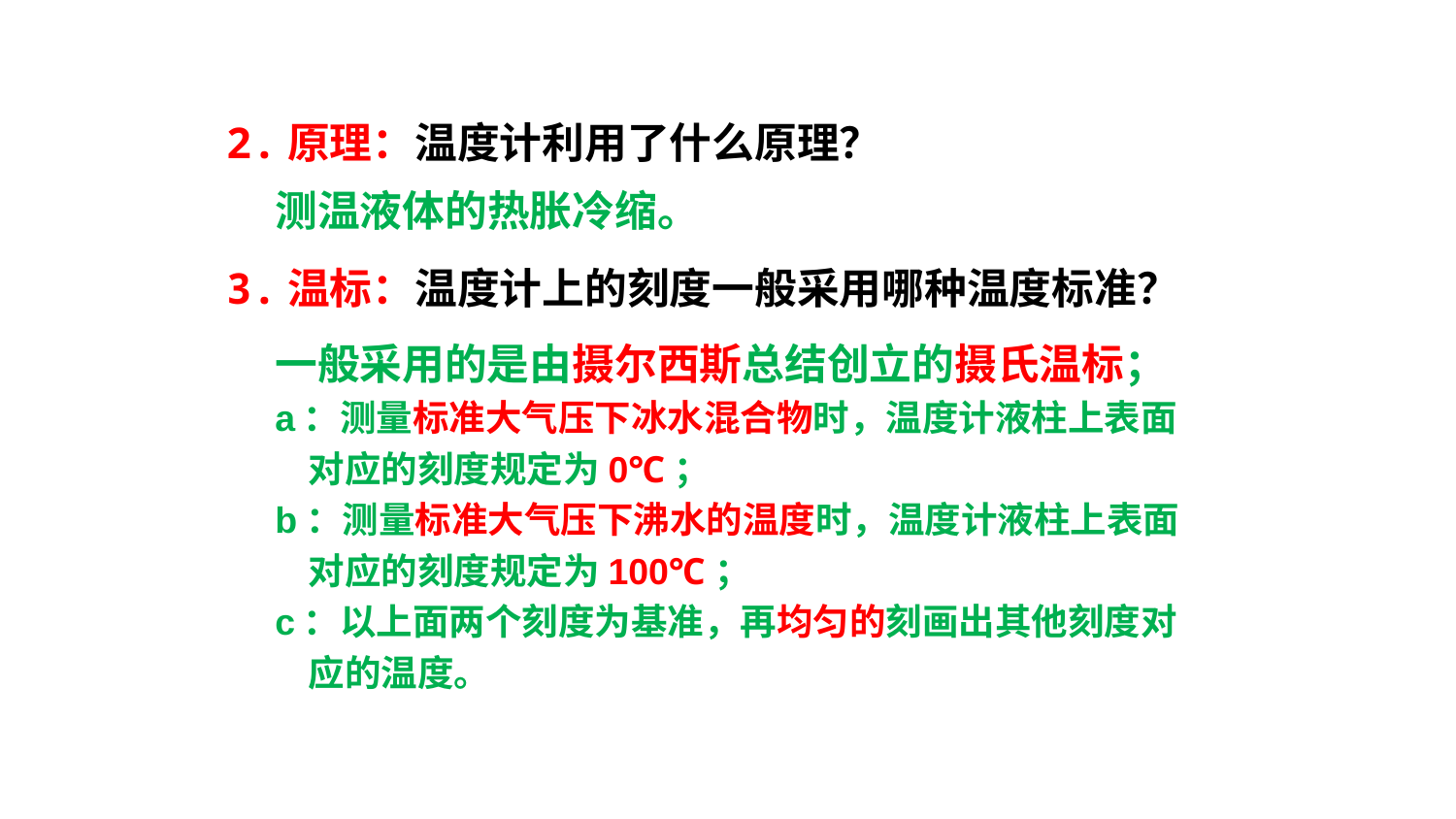

2.原理：温度计利用了什么原理？

测温液体的热胀冷缩。
3.温标：温度计上的刻度一般采用哪种温度标准？

一般采用的是由摄尔西斯总结创立的摄氏温标；
a：测量标准大气压下冰水混合物时，温度计液柱上表面
   对应的刻度规定为0℃；
b：测量标准大气压下沸水的温度时，温度计液柱上表面
   对应的刻度规定为100℃；
c：以上面两个刻度为基准，再均匀的刻画出其他刻度对
   应的温度。